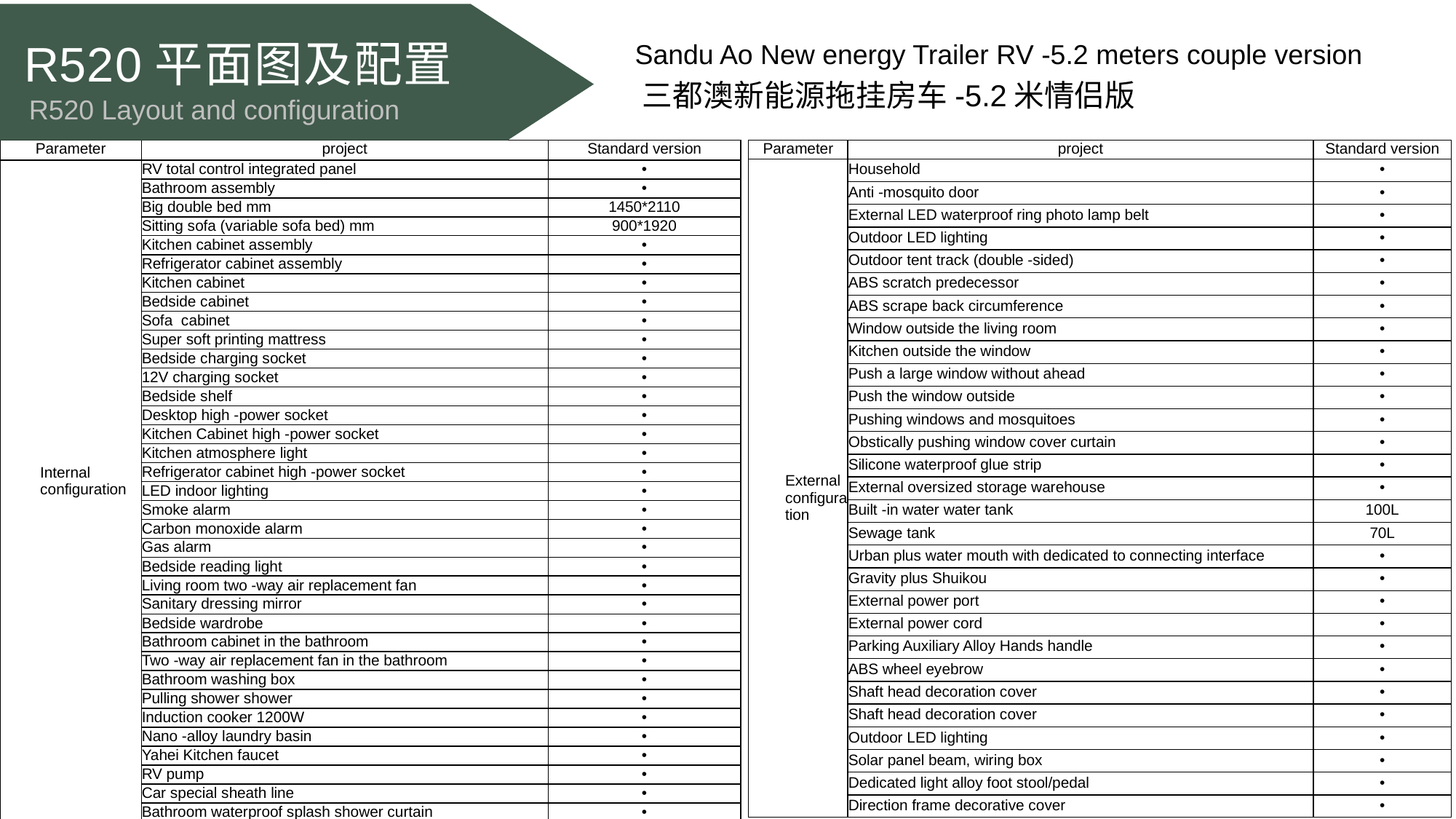

R520平面图及配置
Sandu Ao New energy Trailer RV -5.2 meters couple version
三都澳新能源拖挂房车-5.2米情侣版
R520 Layout and configuration
| Parameter | project | Standard version |
| --- | --- | --- |
| External configuration | Household | • |
|  | Anti -mosquito door | • |
|  | External LED waterproof ring photo lamp belt | • |
|  | Outdoor LED lighting | • |
|  | Outdoor tent track (double -sided) | • |
|  | ABS scratch predecessor | • |
|  | ABS scrape back circumference | • |
|  | Window outside the living room | • |
|  | Kitchen outside the window | • |
|  | Push a large window without ahead | • |
|  | Push the window outside | • |
|  | Pushing windows and mosquitoes | • |
|  | Obstically pushing window cover curtain | • |
|  | Silicone waterproof glue strip | • |
|  | External oversized storage warehouse | • |
|  | Built -in water water tank | 100L |
|  | Sewage tank | 70L |
|  | Urban plus water mouth with dedicated to connecting interface | • |
|  | Gravity plus Shuikou | • |
|  | External power port | • |
|  | External power cord | • |
|  | Parking Auxiliary Alloy Hands handle | • |
|  | ABS wheel eyebrow | • |
|  | Shaft head decoration cover | • |
|  | Shaft head decoration cover | • |
|  | Outdoor LED lighting | • |
|  | Solar panel beam, wiring box | • |
|  | Dedicated light alloy foot stool/pedal | • |
|  | Direction frame decorative cover | • |
| Parameter | project | Standard version |
| --- | --- | --- |
| Internal configuration | RV total control integrated panel | • |
|  | Bathroom assembly | • |
|  | Big double bed mm | 1450\*2110 |
|  | Sitting sofa (variable sofa bed) mm | 900\*1920 |
|  | Kitchen cabinet assembly | • |
|  | Refrigerator cabinet assembly | • |
|  | Kitchen cabinet | • |
|  | Bedside cabinet | • |
|  | Sofa cabinet | • |
|  | Super soft printing mattress | • |
|  | Bedside charging socket | • |
|  | 12V charging socket | • |
|  | Bedside shelf | • |
|  | Desktop high -power socket | • |
|  | Kitchen Cabinet high -power socket | • |
|  | Kitchen atmosphere light | • |
|  | Refrigerator cabinet high -power socket | • |
|  | LED indoor lighting | • |
|  | Smoke alarm | • |
|  | Carbon monoxide alarm | • |
|  | Gas alarm | • |
|  | Bedside reading light | • |
|  | Living room two -way air replacement fan | • |
|  | Sanitary dressing mirror | • |
|  | Bedside wardrobe | • |
|  | Bathroom cabinet in the bathroom | • |
|  | Two -way air replacement fan in the bathroom | • |
|  | Bathroom washing box | • |
|  | Pulling shower shower | • |
|  | Induction cooker 1200W | • |
|  | Nano -alloy laundry basin | • |
|  | Yahei Kitchen faucet | • |
|  | RV pump | • |
|  | Car special sheath line | • |
|  | Bathroom waterproof splash shower curtain | • |